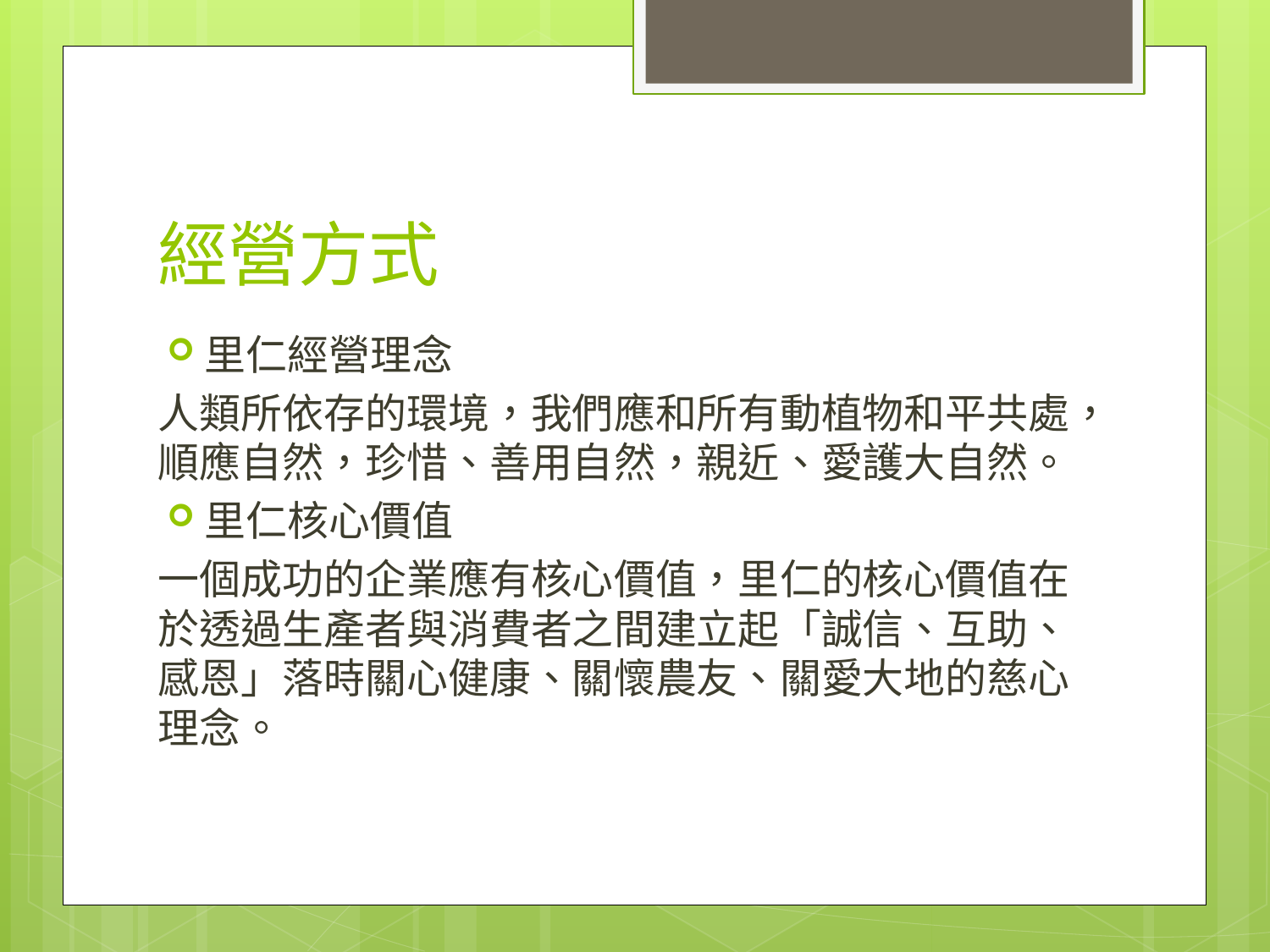

# 經營方式
里仁經營理念
人類所依存的環境，我們應和所有動植物和平共處，順應自然，珍惜、善用自然，親近、愛護大自然。
里仁核心價值
一個成功的企業應有核心價值，里仁的核心價值在於透過生產者與消費者之間建立起「誠信、互助、感恩」落時關心健康、關懷農友、關愛大地的慈心理念。